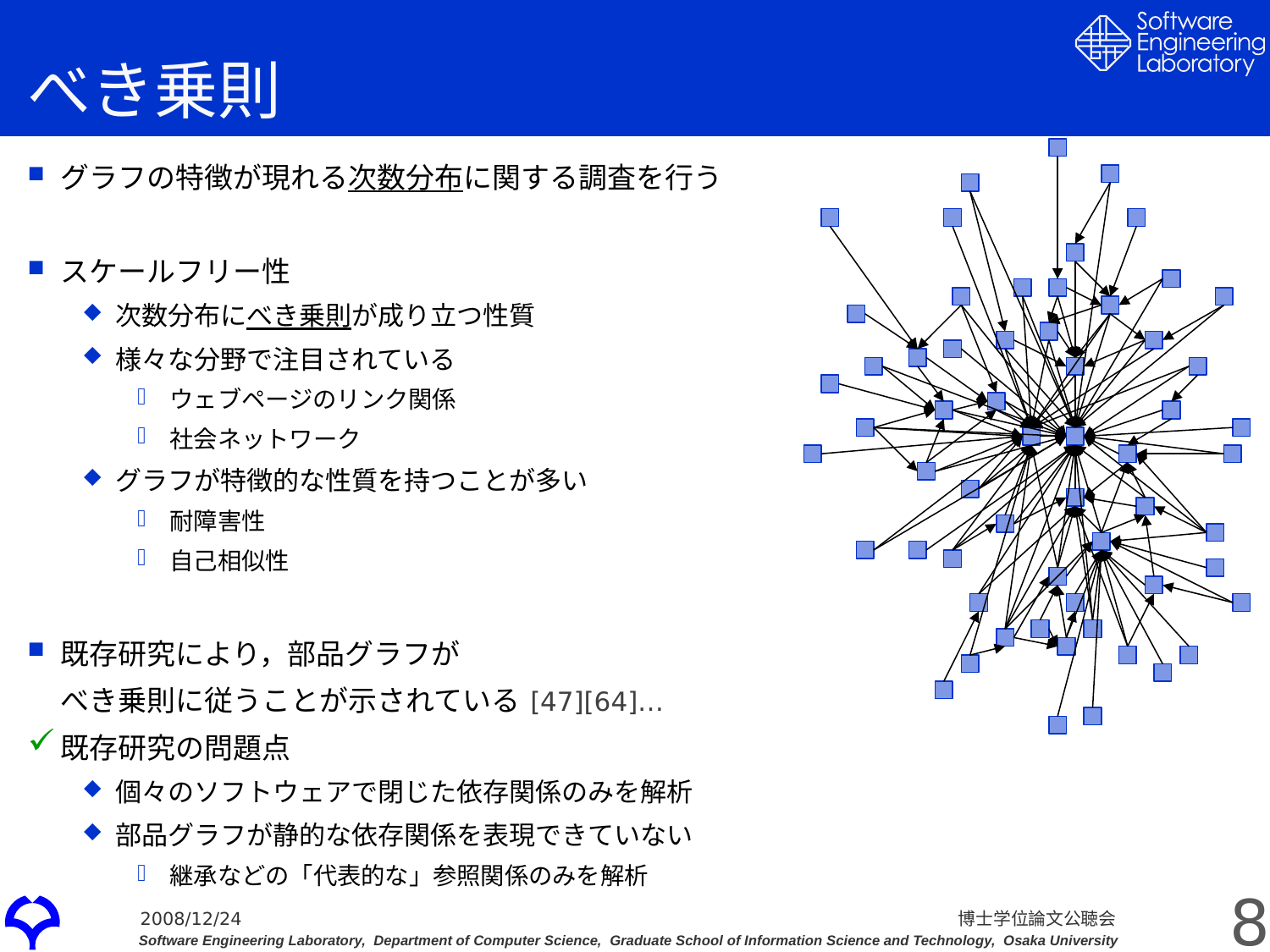

# べき乗則
グラフの特徴が現れる次数分布に関する調査を行う

スケールフリー性
次数分布にべき乗則が成り立つ性質
様々な分野で注目されている
ウェブページのリンク関係
社会ネットワーク
グラフが特徴的な性質を持つことが多い
耐障害性
自己相似性

既存研究により，部品グラフが
	べき乗則に従うことが示されている [47][64]…
既存研究の問題点
個々のソフトウェアで閉じた依存関係のみを解析
部品グラフが静的な依存関係を表現できていない
継承などの「代表的な」参照関係のみを解析

8
博士学位論文公聴会
2008/12/24